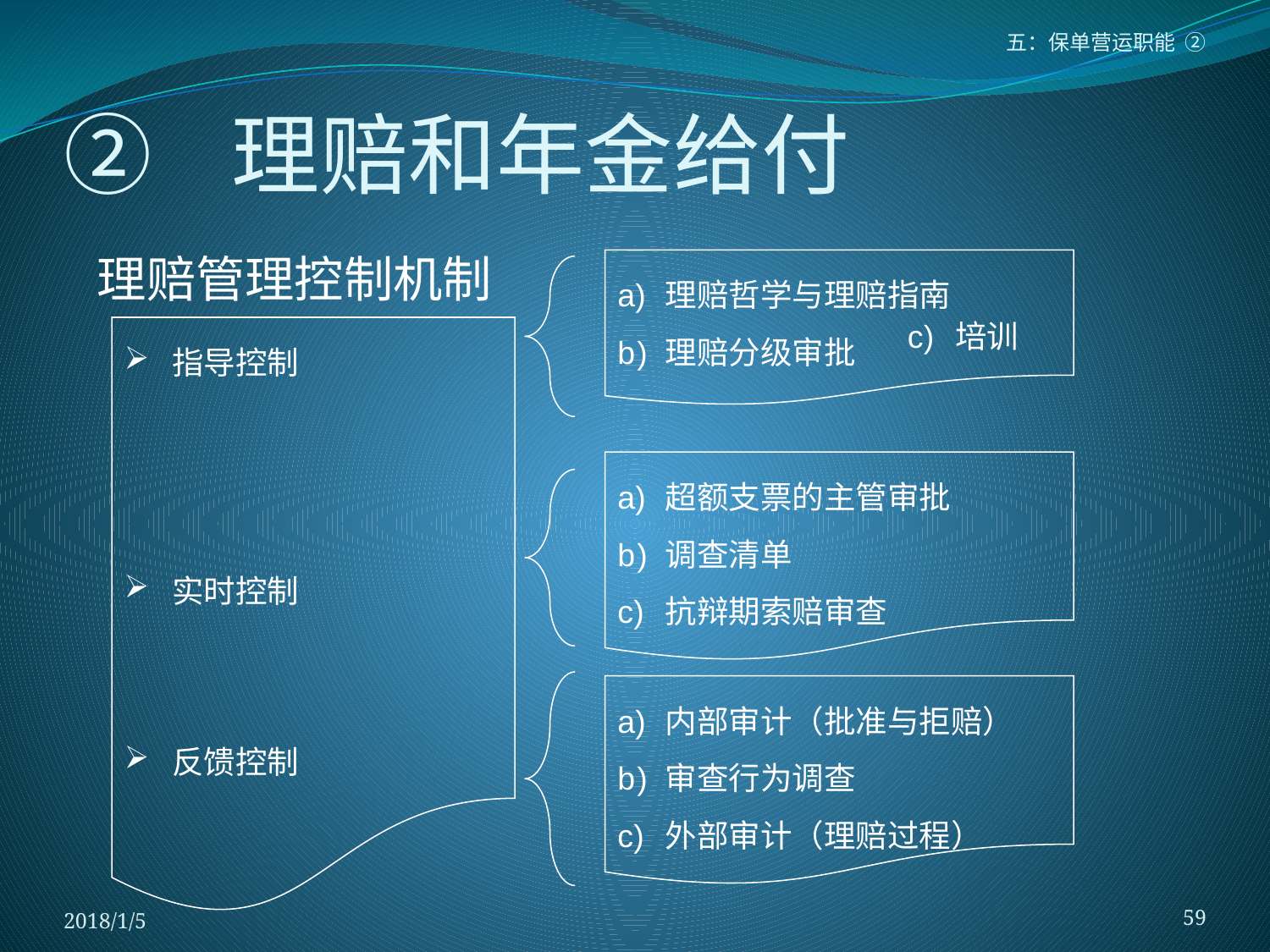

五：保单营运职能  ②
# ②   理赔和年金给付
理赔管理控制机制
理赔哲学与理赔指南
理赔分级审批

培训

指导控制

实时控制

反馈控制

超额支票的主管审批
调查清单
抗辩期索赔审查

内部审计（批准与拒赔）
审查行为调查
外部审计（理赔过程）
2018/1/5
59